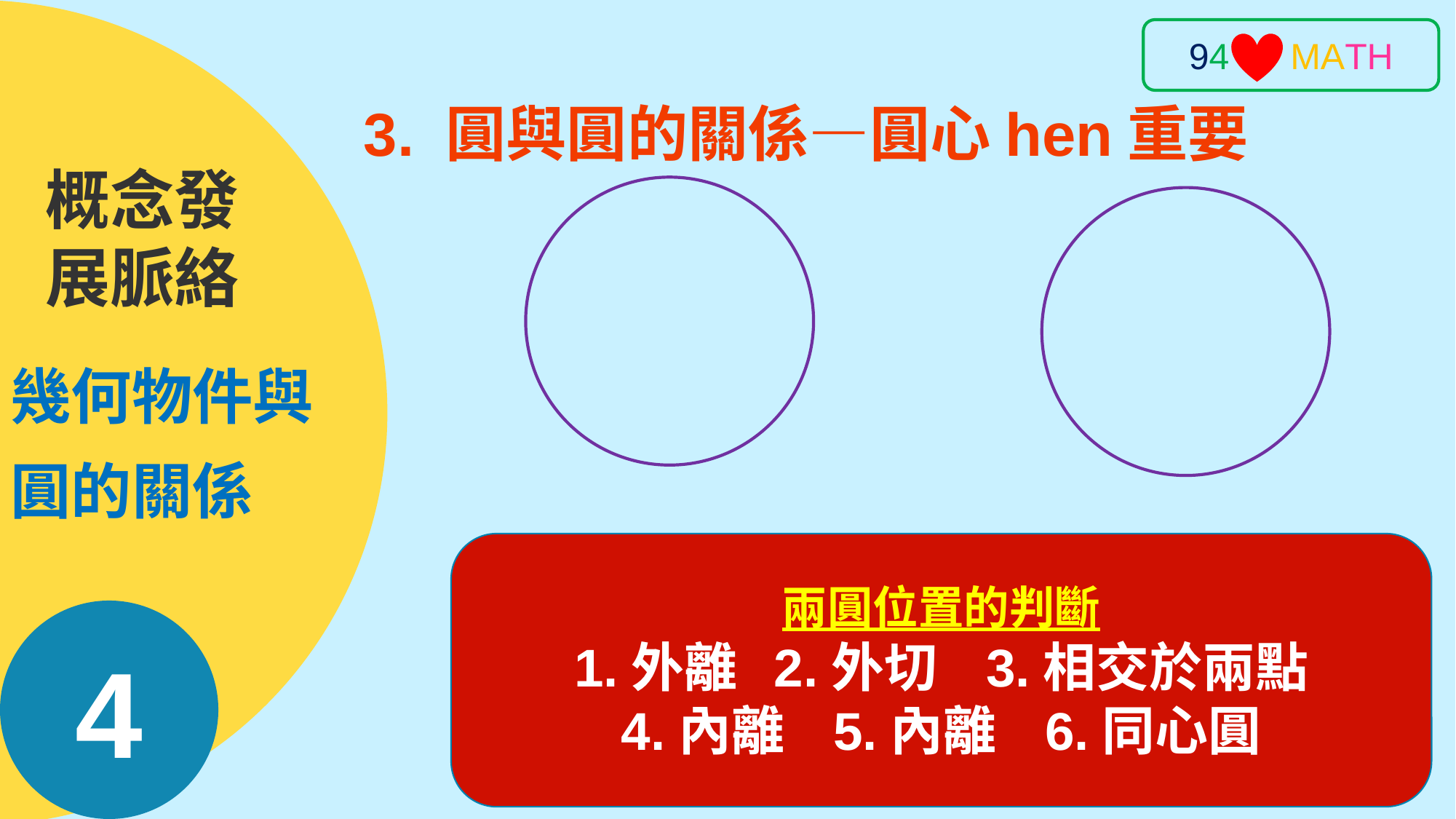

94      MATH

3. 圓與圓的關係—圓心hen重要
概念發展脈絡

幾何物件與圓的關係
兩圓位置的判斷
1.外離  2.外切   3.相交於兩點
4.內離   5.內離   6.同心圓
4